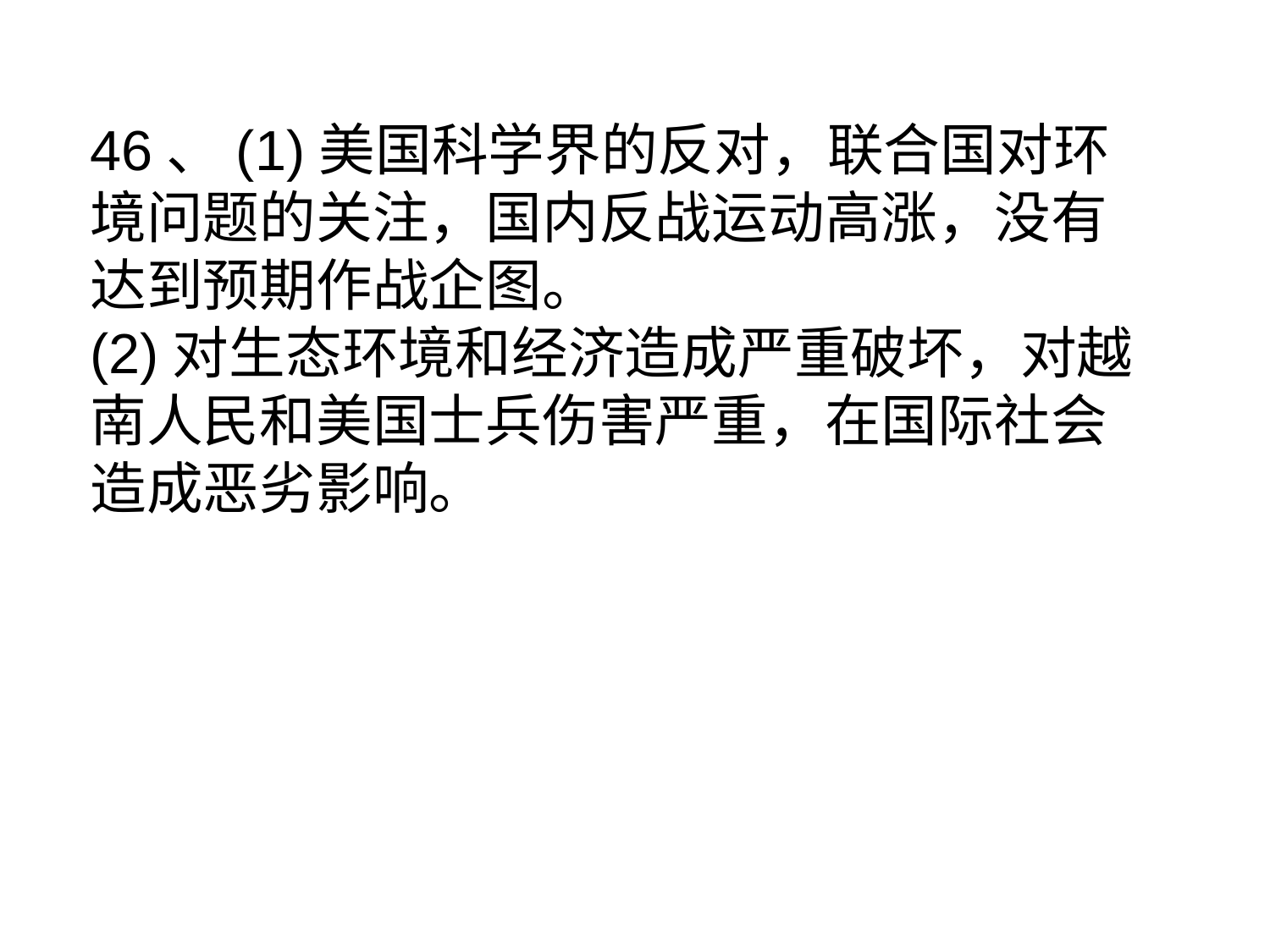

46、(1)美国科学界的反对，联合国对环境问题的关注，国内反战运动高涨，没有达到预期作战企图。
(2)对生态环境和经济造成严重破坏，对越南人民和美国士兵伤害严重，在国际社会造成恶劣影响。